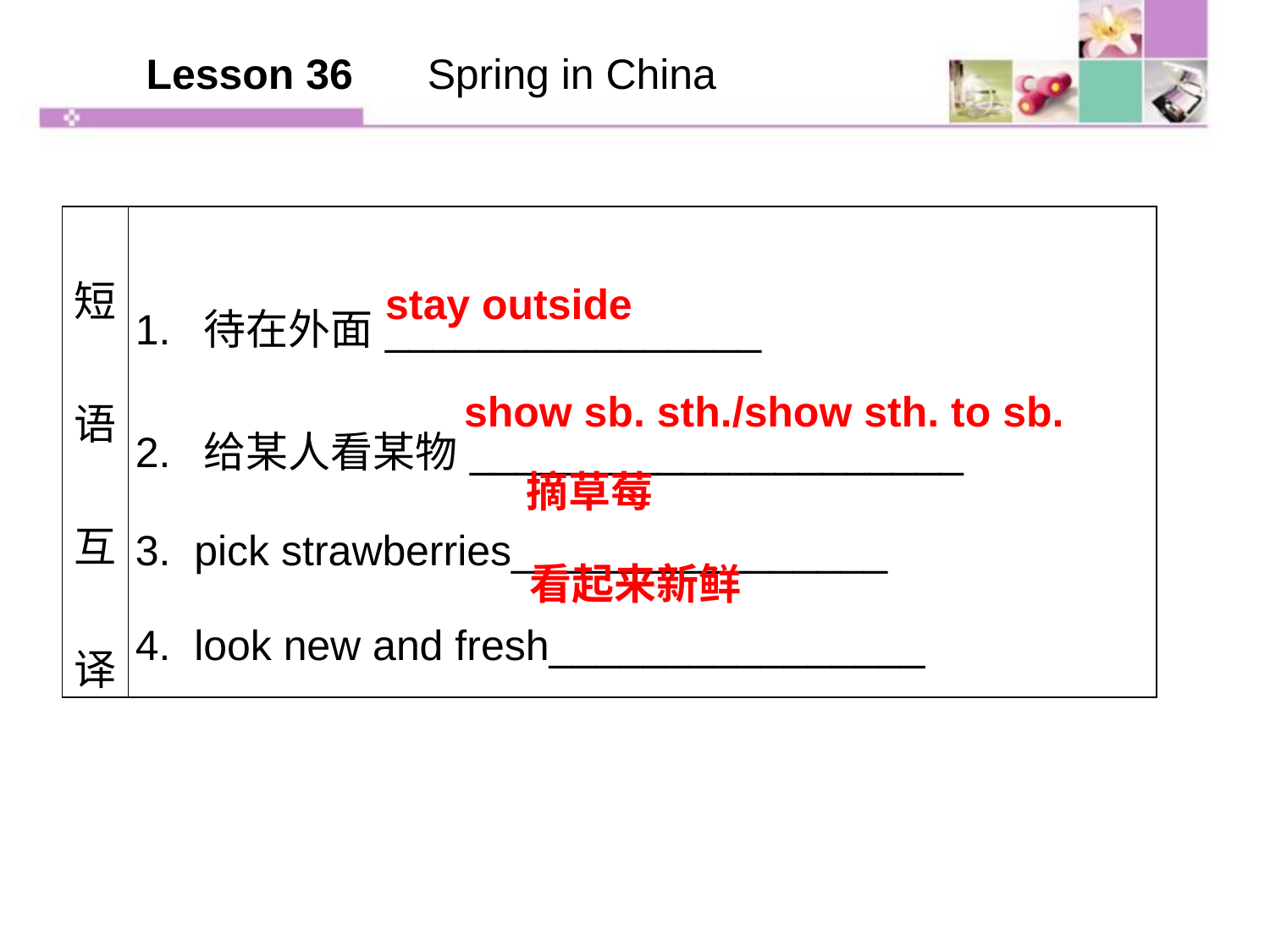

Lesson 36 　Spring in China
| 短语 互译 | 1. 待在外面\_\_\_\_\_\_\_\_\_\_\_\_\_\_\_\_ 2. 给某人看某物\_\_\_\_\_\_\_\_\_\_\_\_\_\_\_\_\_\_\_\_\_ 3. pick strawberries\_\_\_\_\_\_\_\_\_\_\_\_\_\_\_\_ 4. look new and fresh\_\_\_\_\_\_\_\_\_\_\_\_\_\_\_\_ |
| --- | --- |
 stay outside
 show sb. sth./show sth. to sb.
摘草莓
看起来新鲜